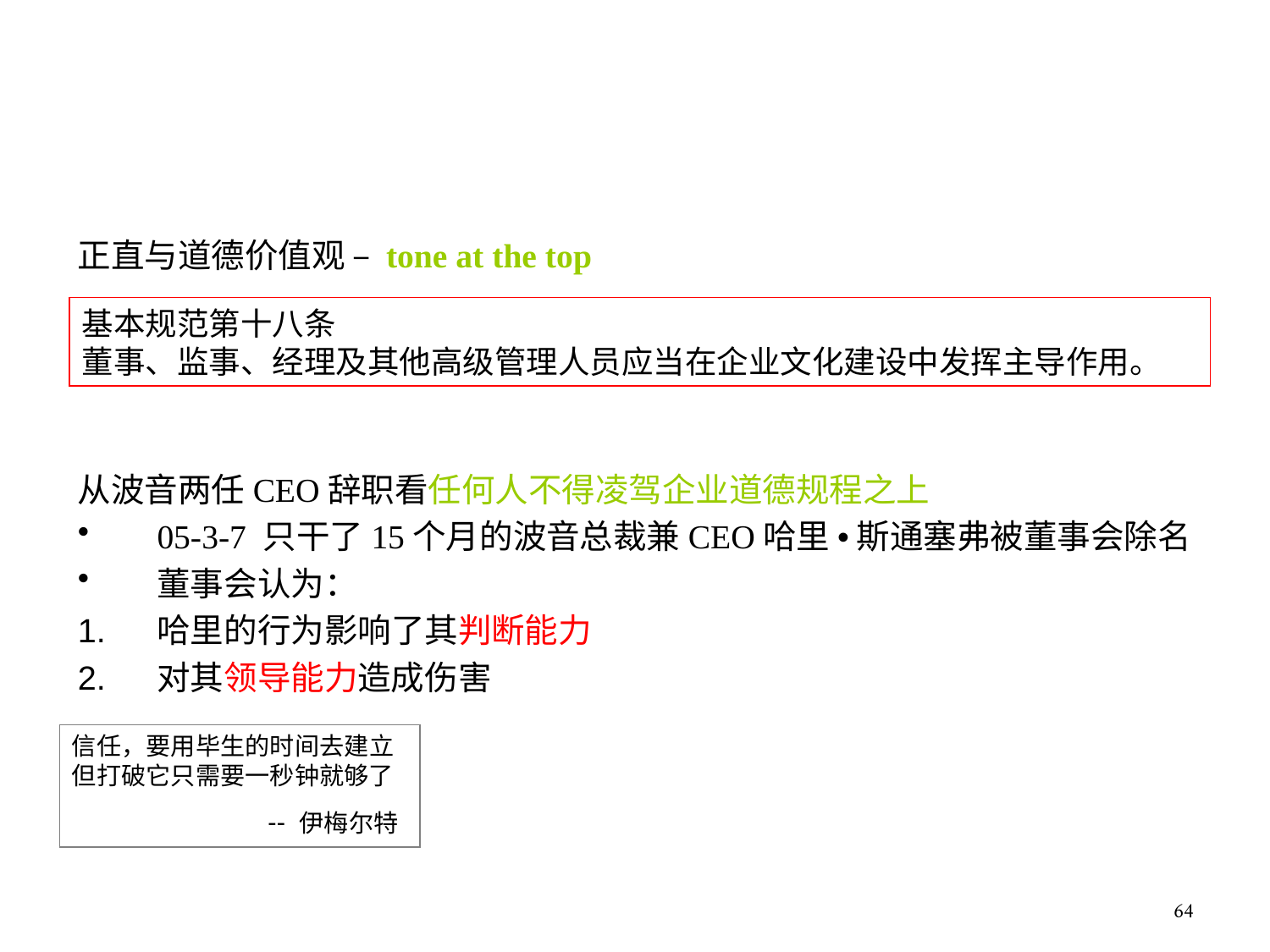

正直与道德价值观 – tone at the top

从波音两任CEO辞职看任何人不得凌驾企业道德规程之上
05-3-7 只干了15个月的波音总裁兼CEO哈里 • 斯通塞弗被董事会除名
董事会认为：
哈里的行为影响了其判断能力
对其领导能力造成伤害
基本规范第十八条
董事、监事、经理及其他高级管理人员应当在企业文化建设中发挥主导作用。
信任，要用毕生的时间去建立
但打破它只需要一秒钟就够了
                         -- 伊梅尔特
64